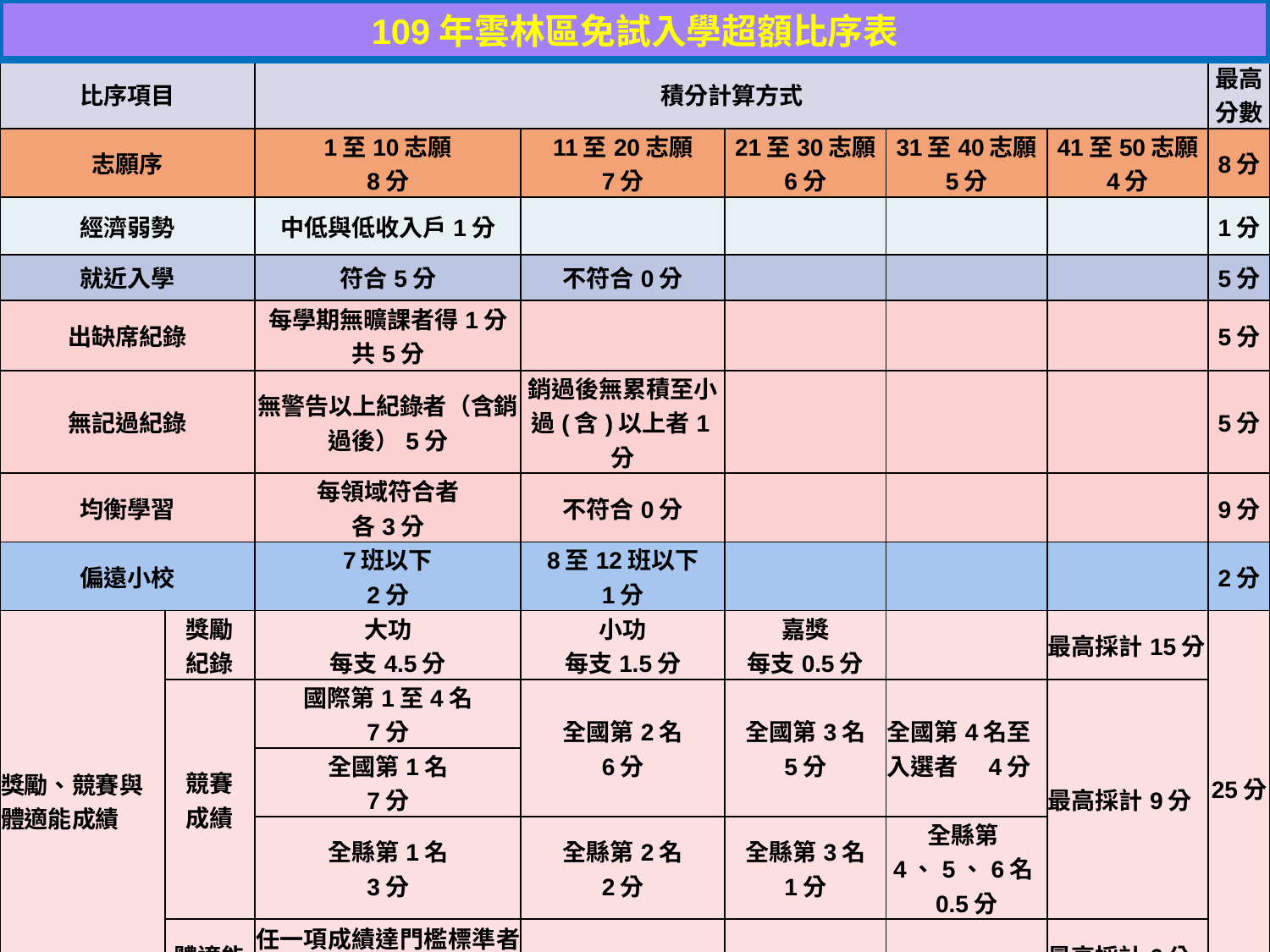

109年雲林區免試入學超額比序表
| 比序項目 |  | 積分計算方式 |  |  |  |  | 最高 分數 |
| --- | --- | --- | --- | --- | --- | --- | --- |
| 志願序 |  | 1至10志願 8分 | 11至20志願 7分 | 21至30志願 6分 | 31至40志願 5分 | 41至50志願 4分 | 8分 |
| 經濟弱勢 |  | 中低與低收入戶1分 |  |  |  |  | 1分 |
| 就近入學 |  | 符合5分 | 不符合0分 |  |  |  | 5分 |
| 出缺席紀錄 |  | 每學期無曠課者得1分 共5分 |  |  |  |  | 5分 |
| 無記過紀錄 |  | 無警告以上紀錄者（含銷過後）5分 | 銷過後無累積至小過(含)以上者1分 |  |  |  | 5分 |
| 均衡學習 |  | 每領域符合者 各3分 | 不符合0分 |  |  |  | 9分 |
| 偏遠小校 |  | 7班以下 2分 | 8至12班以下 1分 |  |  |  | 2分 |
| 獎勵、競賽與體適能成績 | 獎勵 紀錄 | 大功 每支4.5分 | 小功 每支1.5分 | 嘉獎 每支0.5分 |  | 最高採計15分 | 25分 |
|  | 競賽 成績 | 國際第1至4名 7分 | 全國第2名 6分 | 全國第3名 5分 | 全國第4名至入選者　4分 | 最高採計9分 |  |
|  |  | 全國第1名 7分 |  |  |  |  |  |
|  |  | 全縣第1名 3分 | 全縣第2名 2分 | 全縣第3名 1分 | 全縣第4、5、6名0.5分 |  |  |
|  | 體適能 | 任一項成績達門檻標準者得3分 |  |  |  | 最高採計6分 |  |
| 教育會考 |  | A++、A+、A 每科6分 | B++ 每科5分 | B+ 每科4.5分 | B 每科4分 | C 每科2分 | 30分 |
| 合計積分 |  |  |  |  |  |  | 90分 |
| 註：其他依雲林區十二年國民基本教育免試入學超額比序項目採計作業補充說明辦理 |  |  |  |  |  |  |  |